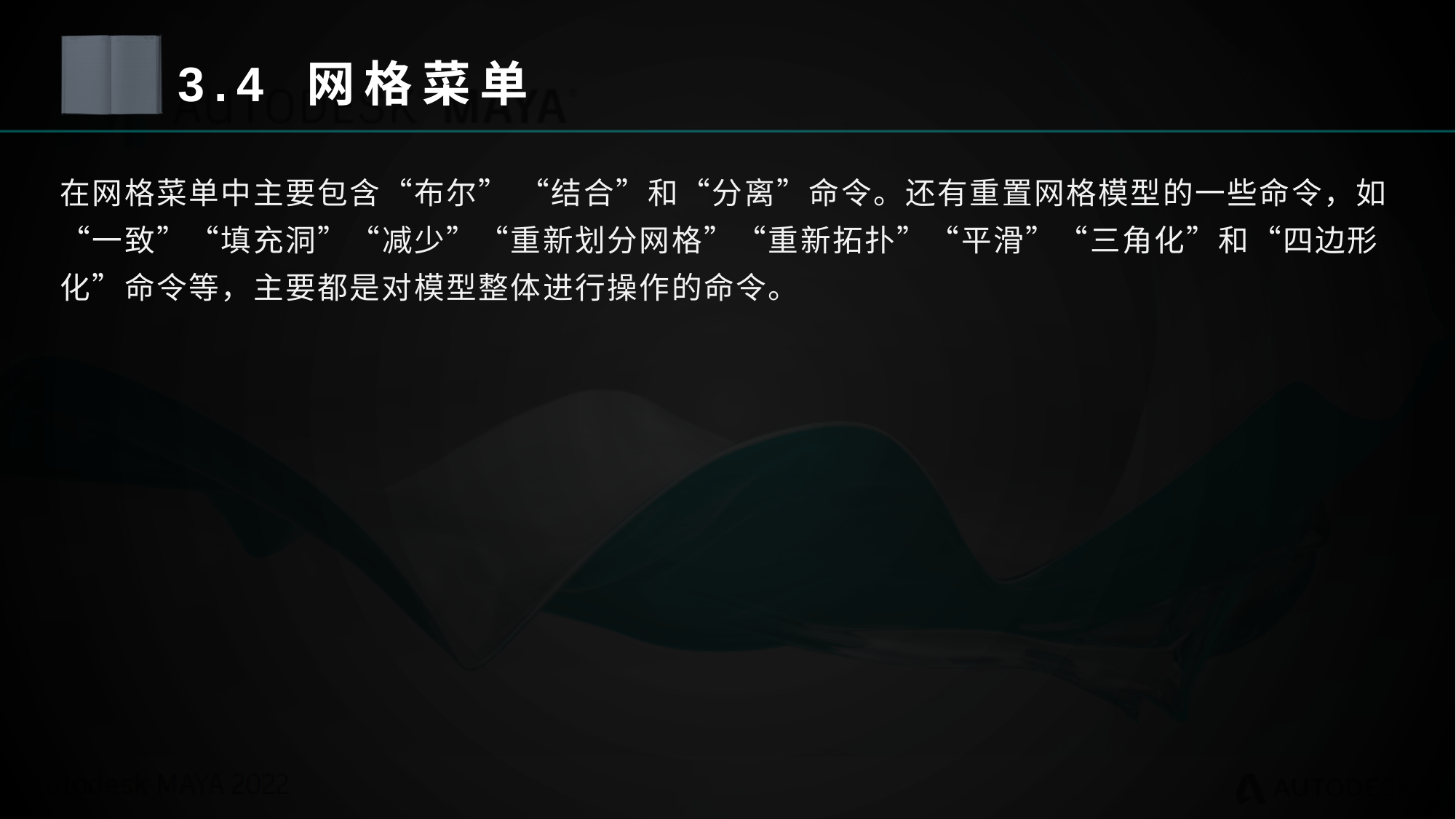

3.4 网格菜单
在网格菜单中主要包含“布尔” “结合”和“分离”命令。还有重置网格模型的一些命令，如“一致”“填充洞”“减少”“重新划分网格”“重新拓扑”“平滑”“三角化”和“四边形化”命令等，主要都是对模型整体进行操作的命令。